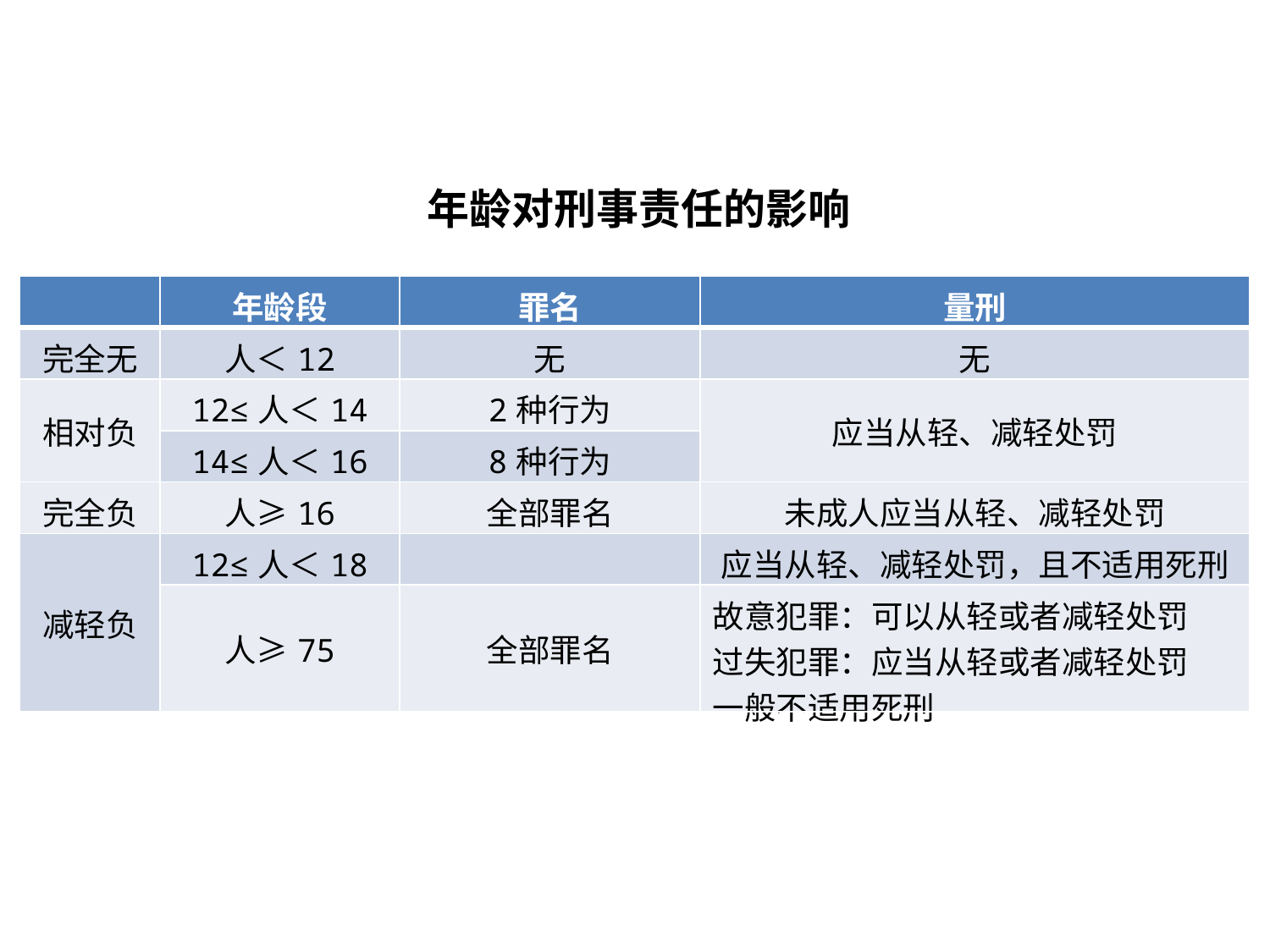

年龄对刑事责任的影响
|  | 年龄段 | 罪名 | 量刑 |
| --- | --- | --- | --- |
| 完全无 | 人＜12 | 无 | 无 |
| 相对负 | 12≤人＜14 | 2种行为 | 应当从轻、减轻处罚 |
|  | 14≤人＜16 | 8种行为 |  |
| 完全负 | 人≥16 | 全部罪名 | 未成人应当从轻、减轻处罚 |
| 减轻负 | 12≤人＜18 |  | 应当从轻、减轻处罚，且不适用死刑 |
|  | 人≥75 | 全部罪名 | 故意犯罪：可以从轻或者减轻处罚 过失犯罪：应当从轻或者减轻处罚 一般不适用死刑 |